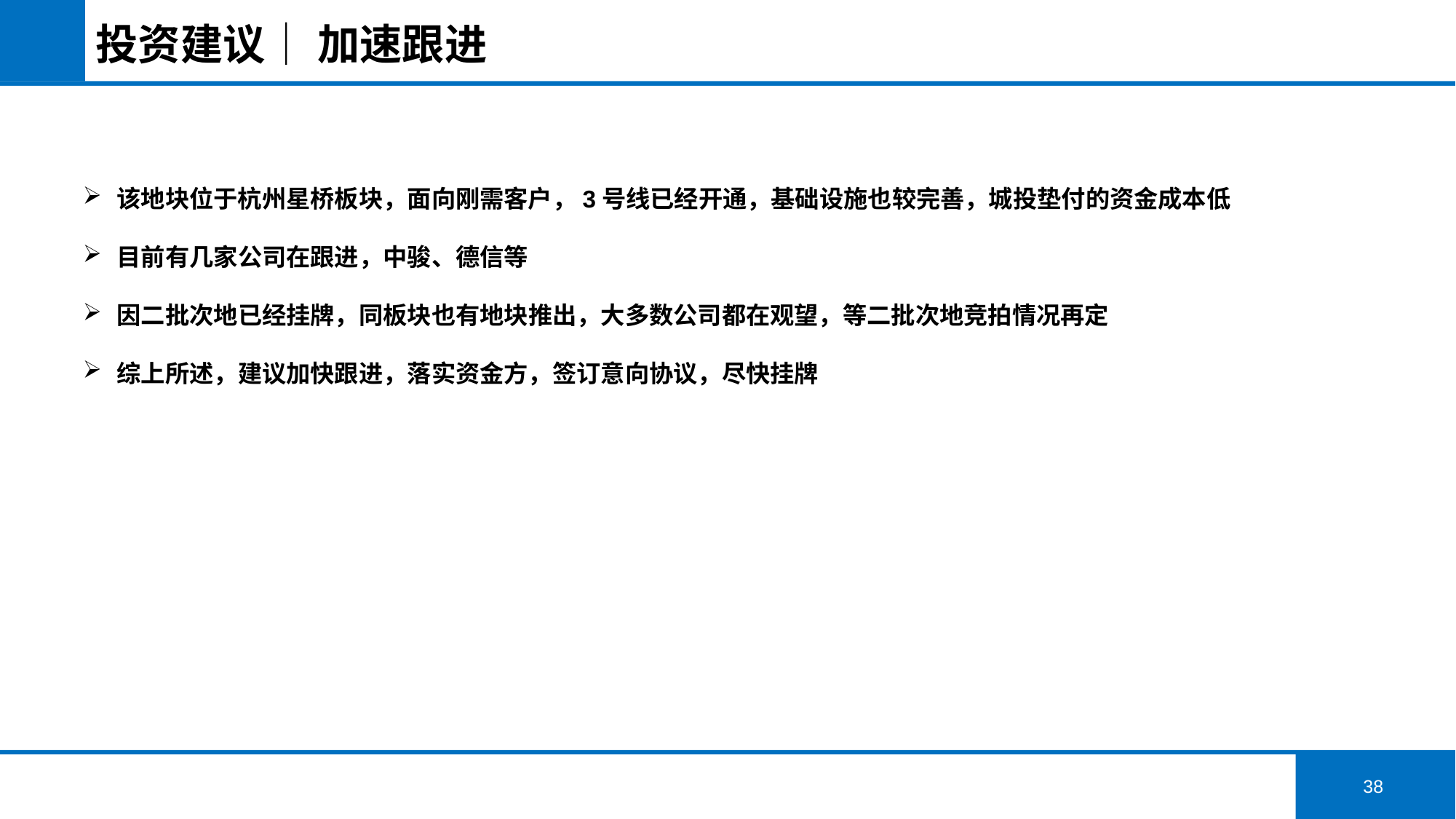

# 投资建议│ 加速跟进
该地块位于杭州星桥板块，面向刚需客户，3号线已经开通，基础设施也较完善，城投垫付的资金成本低
目前有几家公司在跟进，中骏、德信等
因二批次地已经挂牌，同板块也有地块推出，大多数公司都在观望，等二批次地竞拍情况再定
综上所述，建议加快跟进，落实资金方，签订意向协议，尽快挂牌

38